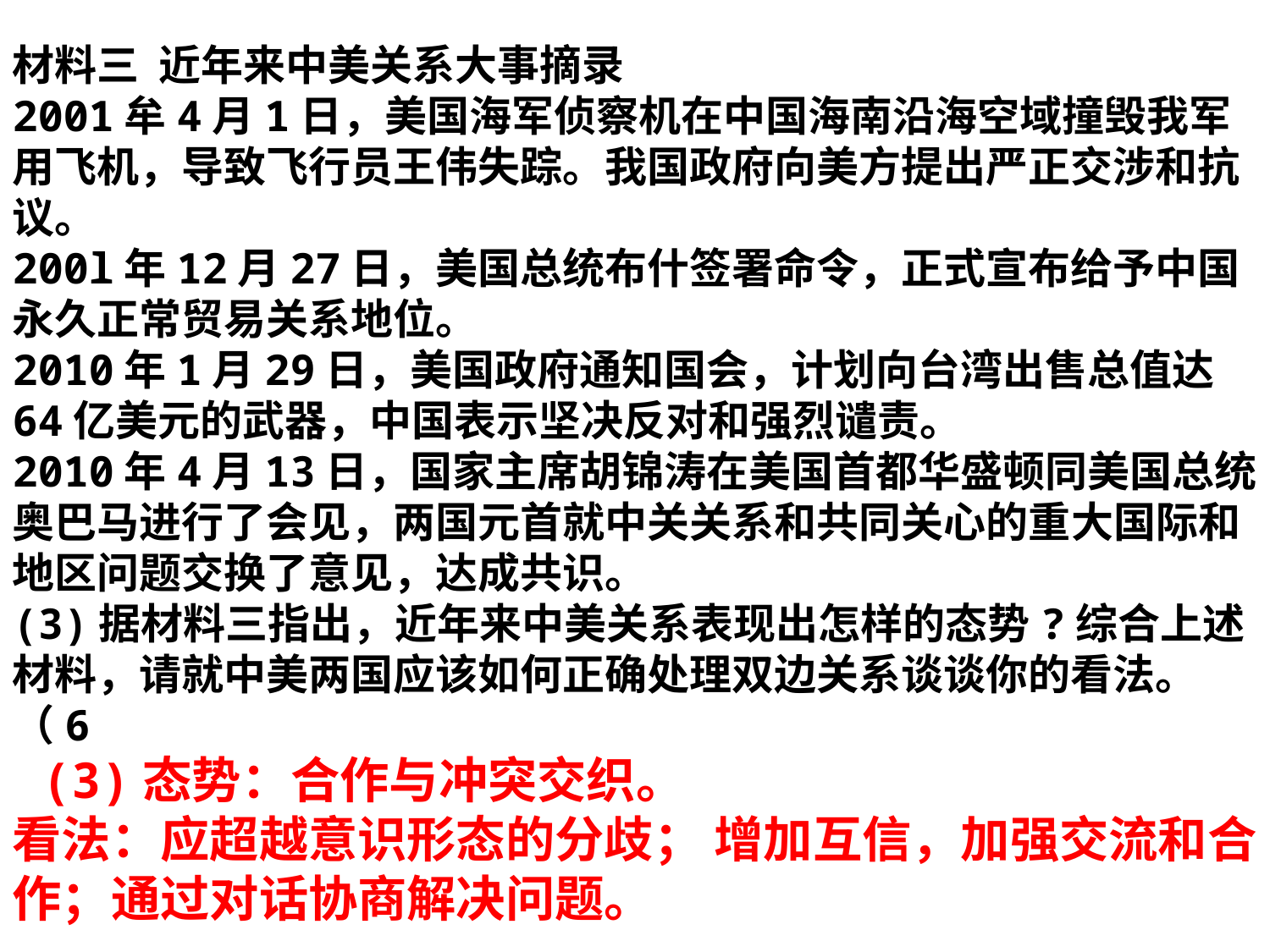

材料三  近年来中美关系大事摘录
2001牟4月1日，美国海军侦察机在中国海南沿海空域撞毁我军用飞机，导致飞行员王伟失踪。我国政府向美方提出严正交涉和抗议。
200l年12月27日，美国总统布什签署命令，正式宣布给予中国永久正常贸易关系地位。
2010年1月29日，美国政府通知国会，计划向台湾出售总值达64亿美元的武器，中国表示坚决反对和强烈谴责。
2010年4月13日，国家主席胡锦涛在美国首都华盛顿同美国总统奥巴马进行了会见，两国元首就中关关系和共同关心的重大国际和地区问题交换了意见，达成共识。
(3)据材料三指出，近年来中美关系表现出怎样的态势?综合上述材料，请就中美两国应该如何正确处理双边关系谈谈你的看法。（6
 (3)态势：合作与冲突交织。
看法：应超越意识形态的分歧； 增加互信，加强交流和合作；通过对话协商解决问题。